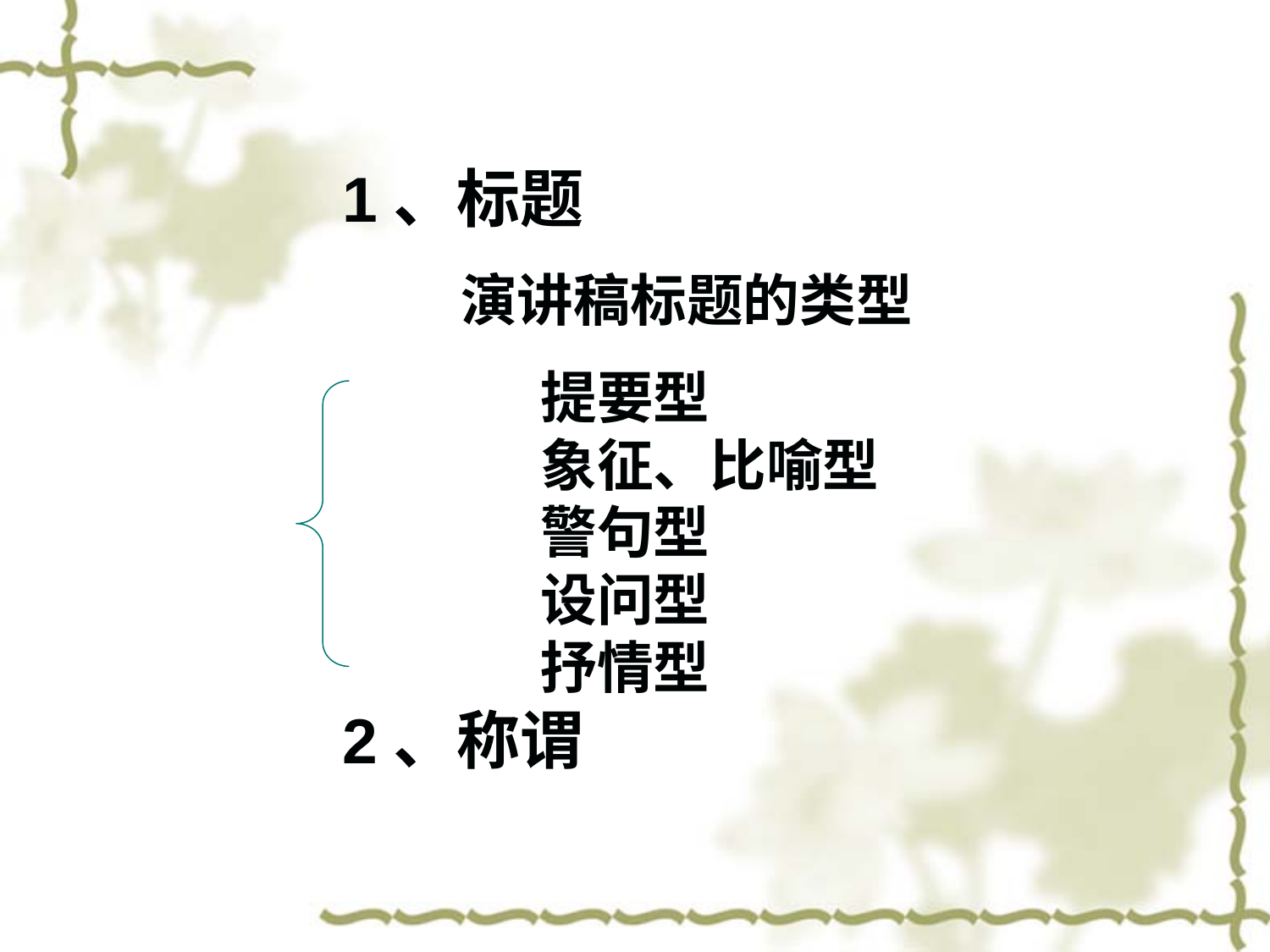

1、标题

           演讲稿标题的类型

                 提要型
                 象征、比喻型
                 警句型
                 设问型
                 抒情型
  2、称谓